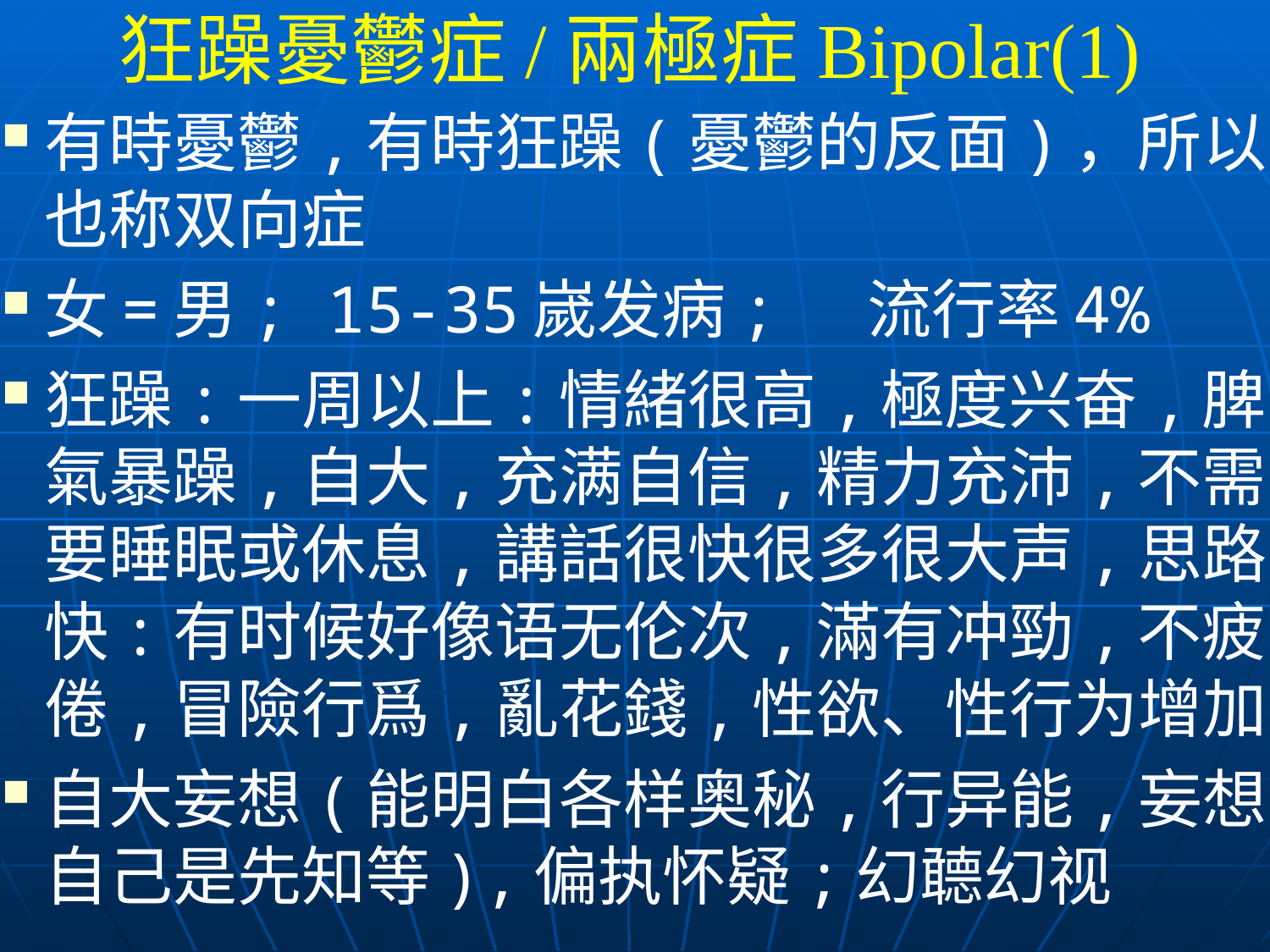

# 狂躁憂鬱症/兩極症Bipolar(1)
有時憂鬱,有時狂躁(憂鬱的反面)，所以也称双向症
女=男; 15-35嵗发病;  流行率4%
狂躁:一周以上:情緒很高,極度兴奋,脾氣暴躁,自大,充满自信,精力充沛,不需要睡眠或休息,講話很快很多很大声,思路快:有时候好像语无伦次,滿有冲勁,不疲倦,冒險行爲,亂花錢,性欲、性行为增加
自大妄想(能明白各样奥秘,行异能,妄想自己是先知等),偏执怀疑;幻聼幻视